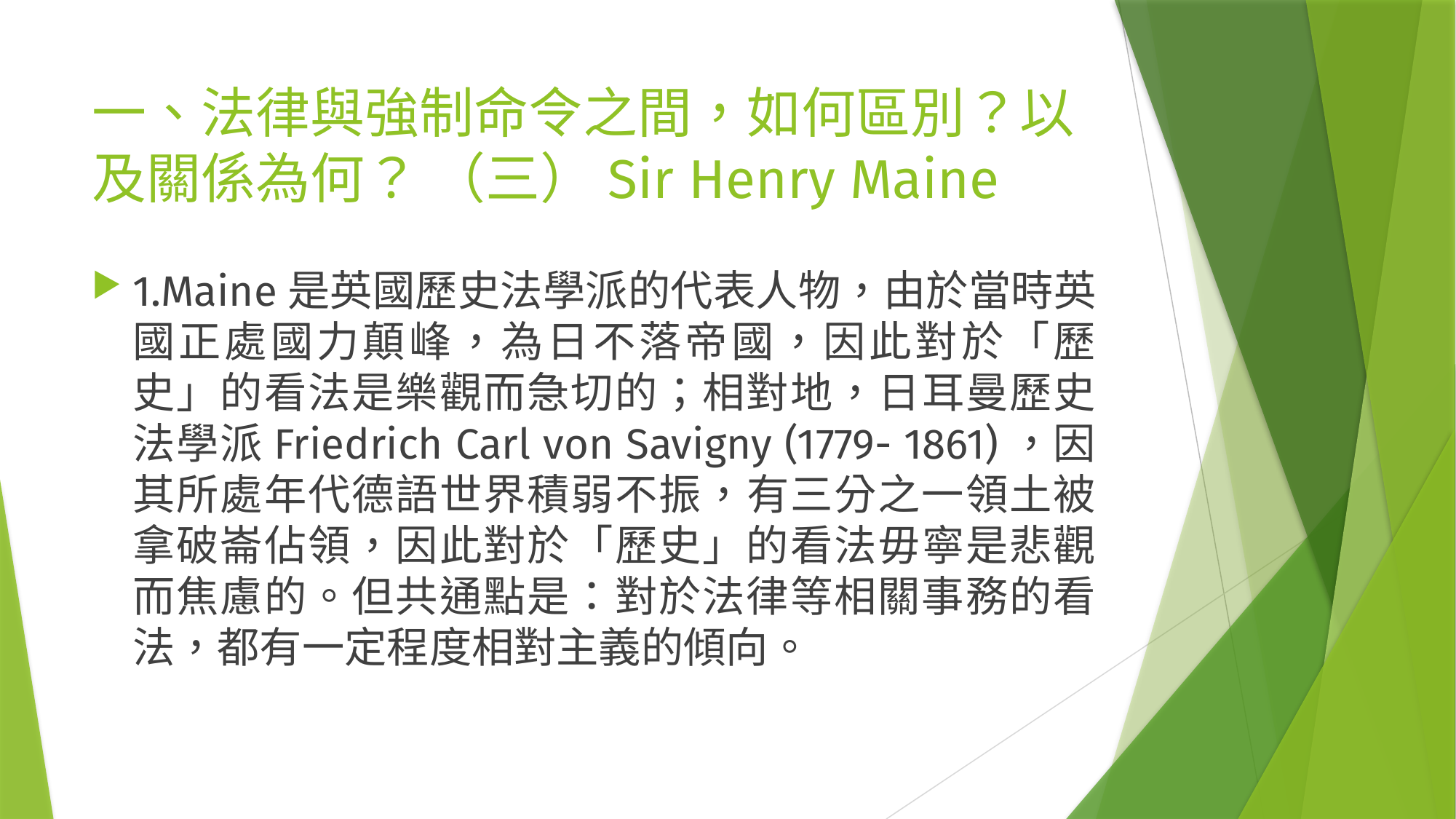

# 一、法律與強制命令之間，如何區別？以及關係為何？ （三）Sir Henry Maine
1.Maine是英國歷史法學派的代表人物，由於當時英國正處國力顛峰，為日不落帝國，因此對於「歷史」的看法是樂觀而急切的；相對地，日耳曼歷史法學派Friedrich Carl von Savigny (1779- 1861)，因其所處年代德語世界積弱不振，有三分之一領土被拿破崙佔領，因此對於「歷史」的看法毋寧是悲觀而焦慮的。但共通點是：對於法律等相關事務的看法，都有一定程度相對主義的傾向。